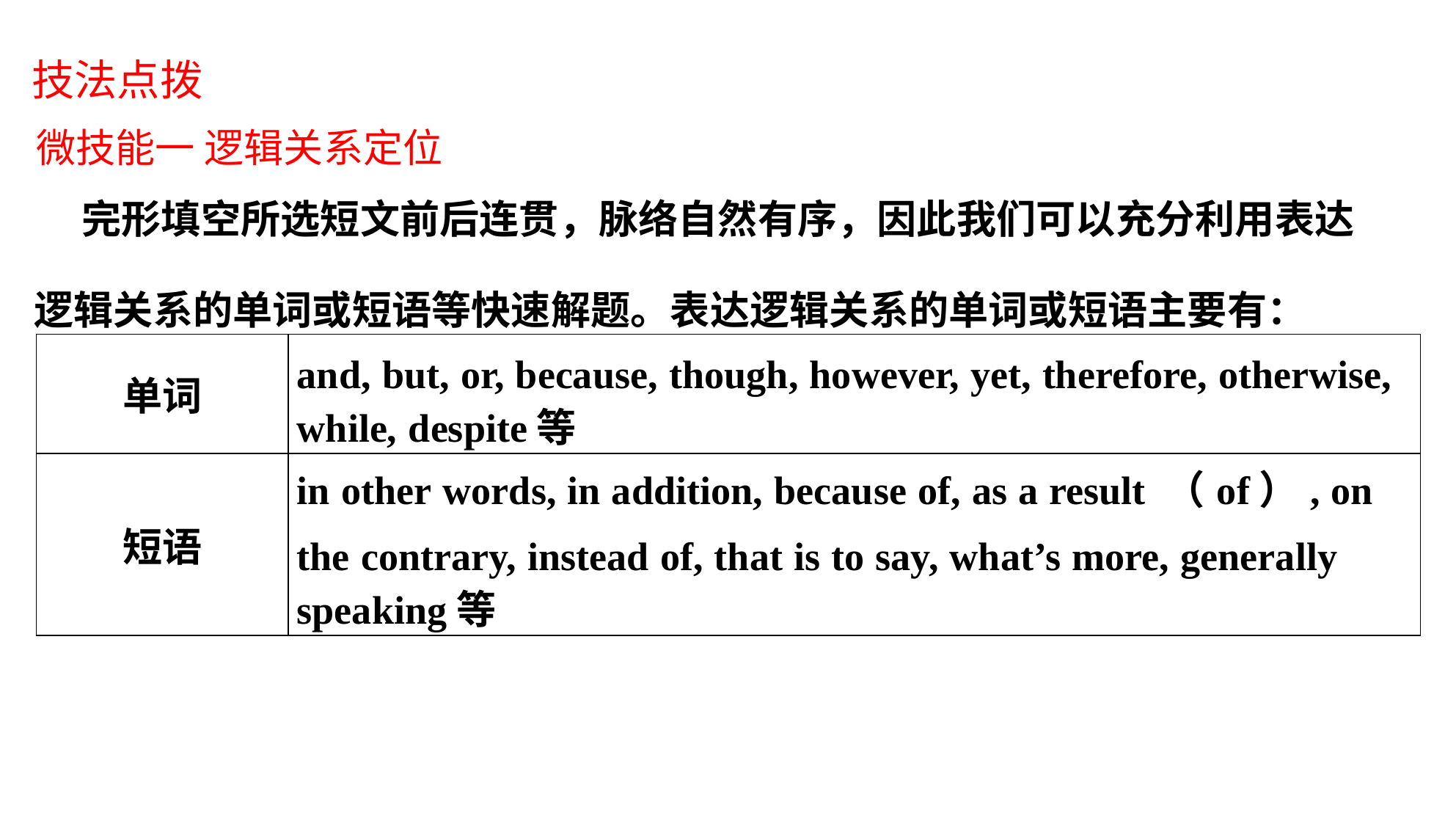

技法点拨
微技能一 逻辑关系定位
    完形填空所选短文前后连贯，脉络自然有序，因此我们可以充分利用表达
逻辑关系的单词或短语等快速解题。表达逻辑关系的单词或短语主要有：
| 单词 | and, but, or, because, though, however, yet, therefore, otherwise, while, despite等 |
| --- | --- |
| 短语 | in other words, in addition, because of, as a result （of）, on the contrary, instead of, that is to say, what’s more, generally speaking等 |